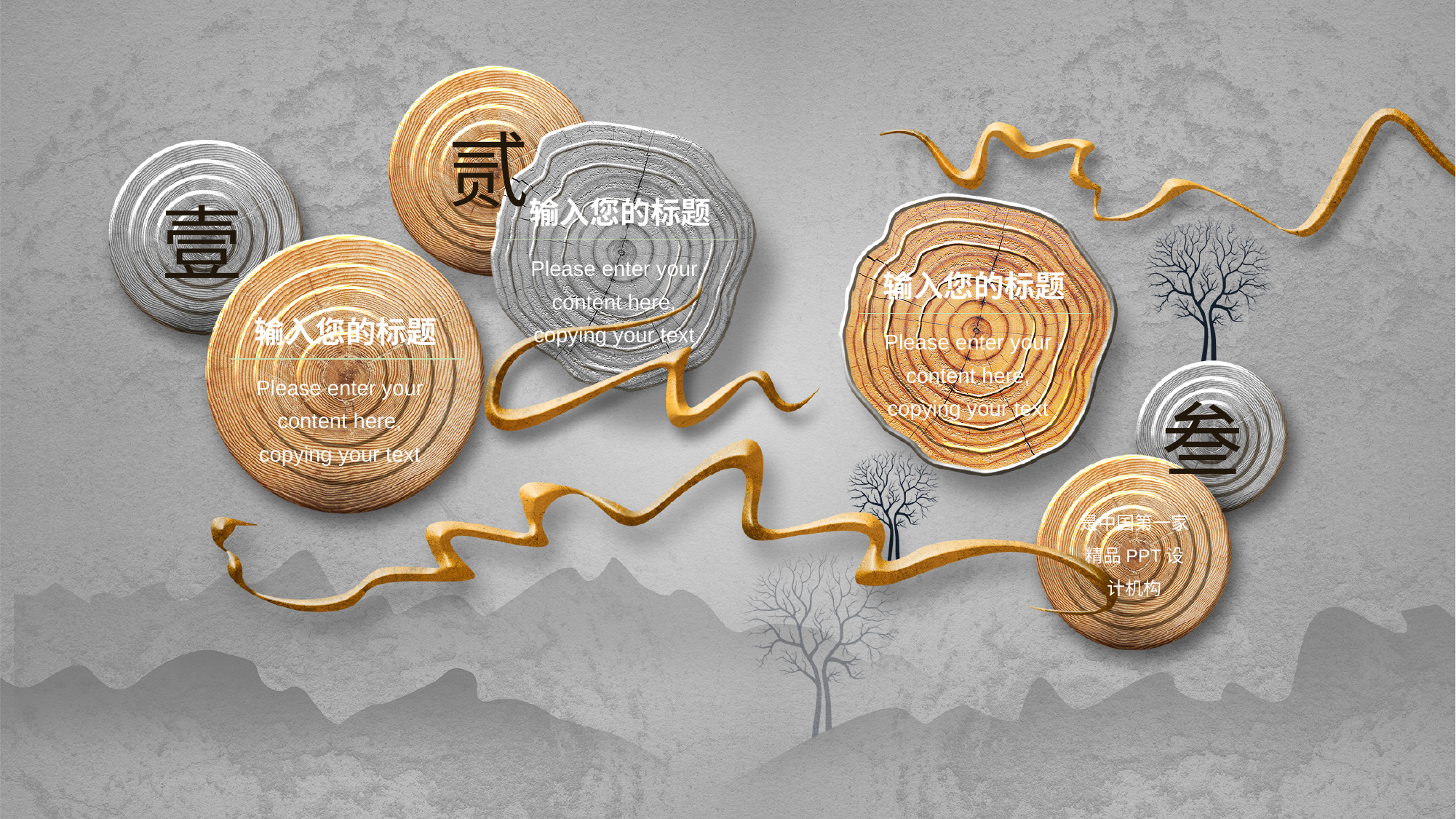

贰
输入您的标题
Please enter your content here, copying your text
壹
输入您的标题
Please enter your content here, copying your text
输入您的标题
Please enter your content here, copying your text
叁
是中国第一家精品PPT设计机构